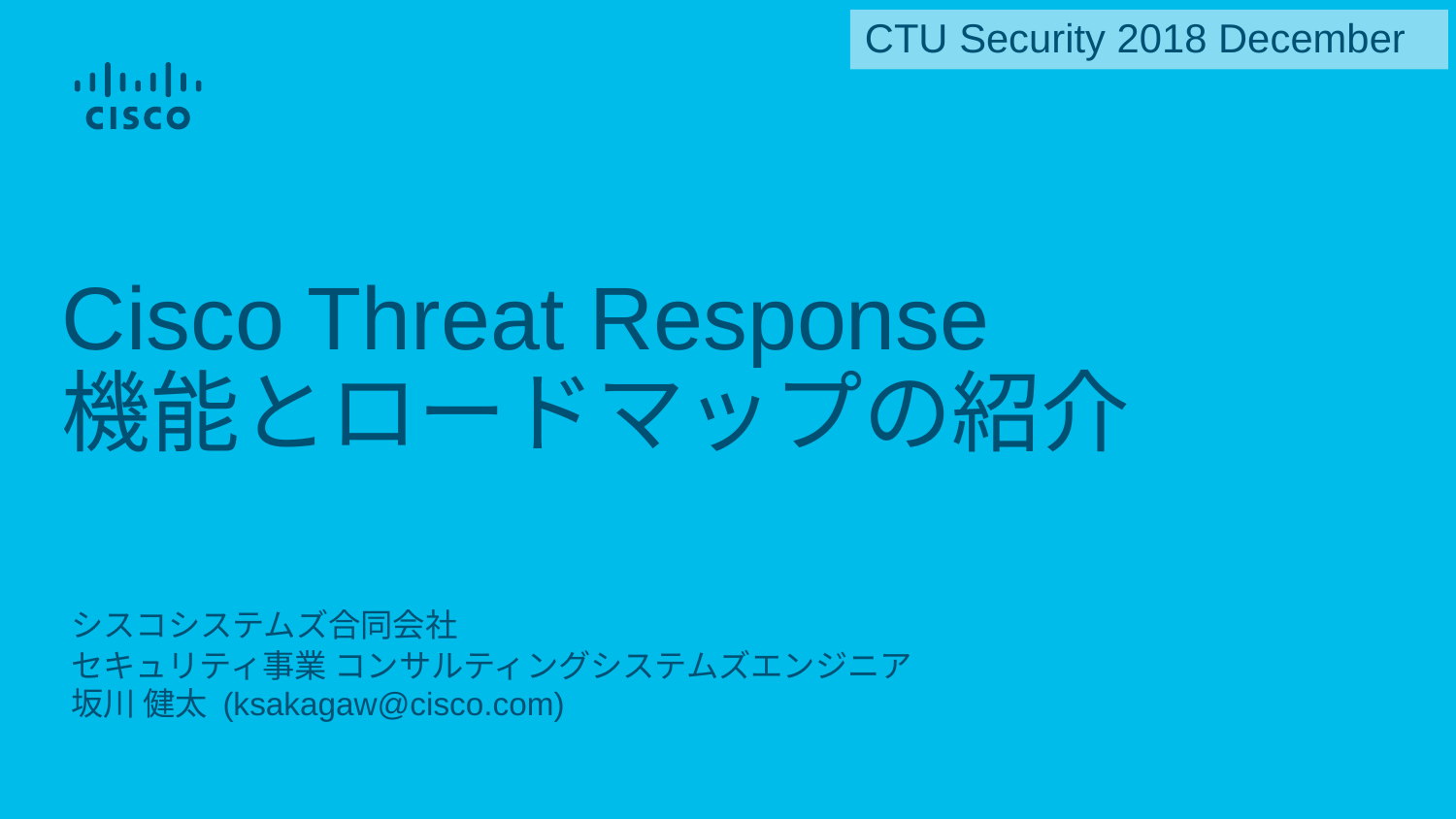

CTU Security 2018 December
# Cisco Threat Response 機能とロードマップの紹介
シスコシステムズ合同会社
セキュリティ事業 コンサルティングシステムズエンジニア
坂川 健太 (ksakagaw@cisco.com)